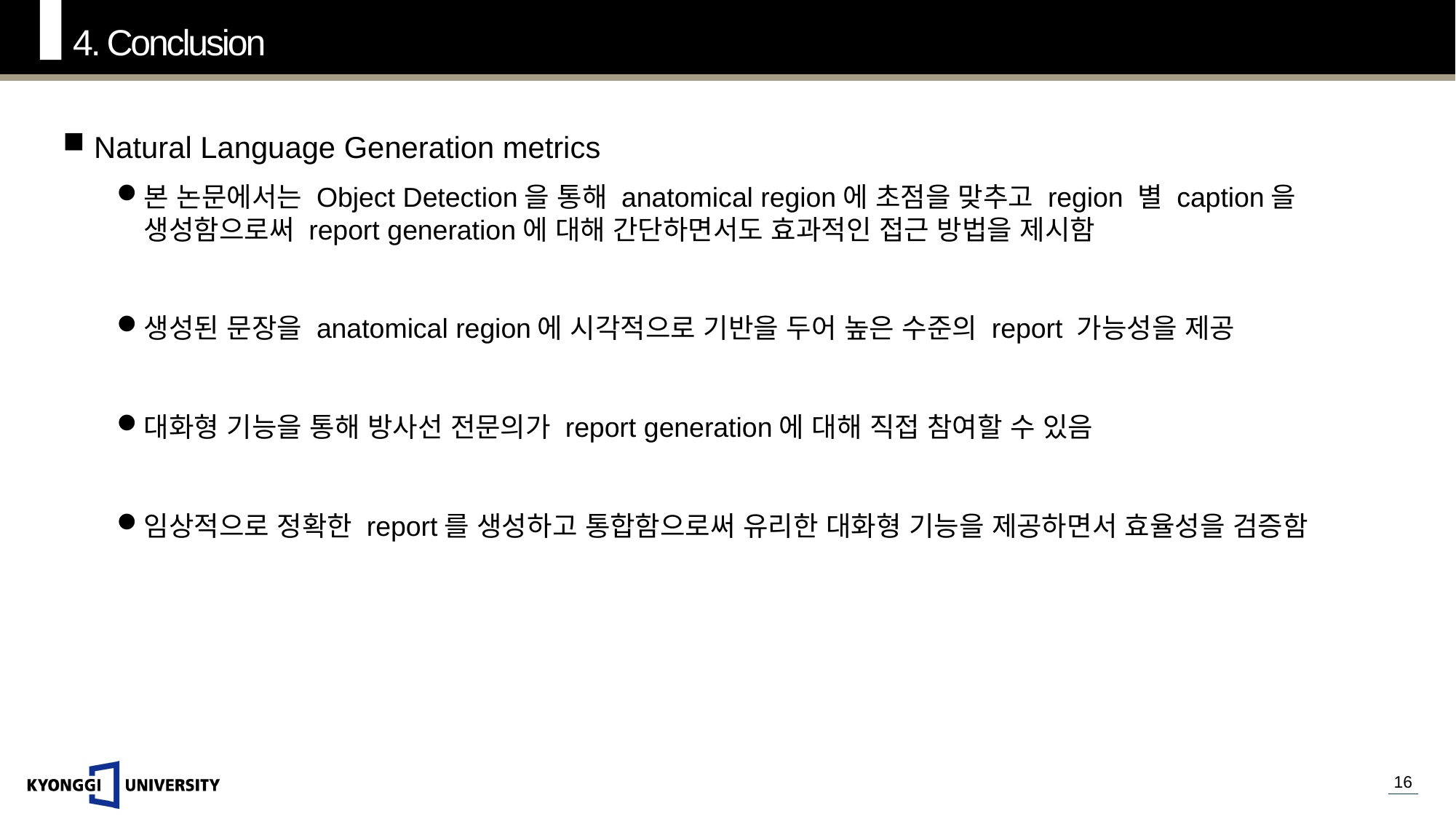

4. Conclusion
Natural Language Generation metrics
본 논문에서는 Object Detection을 통해 anatomical region에 초점을 맞추고 region 별 caption을 생성함으로써 report generation에 대해 간단하면서도 효과적인 접근 방법을 제시함

생성된 문장을 anatomical region에 시각적으로 기반을 두어 높은 수준의 report 가능성을 제공

대화형 기능을 통해 방사선 전문의가 report generation에 대해 직접 참여할 수 있음

임상적으로 정확한 report를 생성하고 통합함으로써 유리한 대화형 기능을 제공하면서 효율성을 검증함